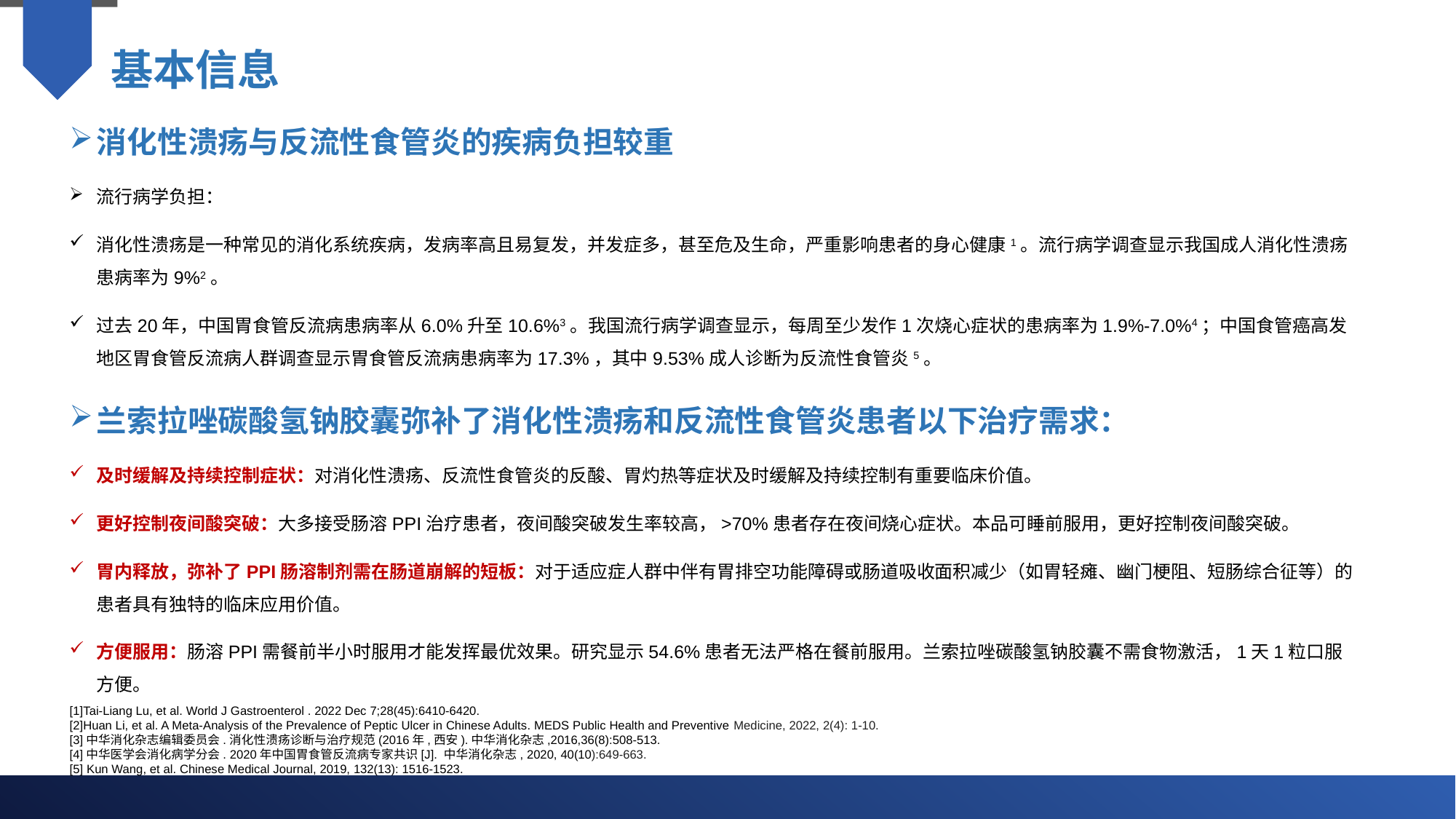

基本信息
消化性溃疡与反流性食管炎的疾病负担较重
流行病学负担：
消化性溃疡是一种常见的消化系统疾病，发病率高且易复发，并发症多，甚至危及生命，严重影响患者的身心健康1。流行病学调查显示我国成人消化性溃疡患病率为9%2。
过去20年，中国胃食管反流病患病率从6.0%升至10.6%3。我国流行病学调查显示，每周至少发作1次烧心症状的患病率为1.9%-7.0%4；中国食管癌高发地区胃食管反流病人群调查显示胃食管反流病患病率为17.3%，其中9.53%成人诊断为反流性食管炎5。
兰索拉唑碳酸氢钠胶囊弥补了消化性溃疡和反流性食管炎患者以下治疗需求：
及时缓解及持续控制症状：对消化性溃疡、反流性食管炎的反酸、胃灼热等症状及时缓解及持续控制有重要临床价值。
更好控制夜间酸突破：大多接受肠溶PPI治疗患者，夜间酸突破发生率较高，>70%患者存在夜间烧心症状。本品可睡前服用，更好控制夜间酸突破。
胃内释放，弥补了PPI肠溶制剂需在肠道崩解的短板：对于适应症人群中伴有胃排空功能障碍或肠道吸收面积减少（如胃轻瘫、幽门梗阻、短肠综合征等）的患者具有独特的临床应用价值。
方便服用：肠溶PPI需餐前半小时服用才能发挥最优效果。研究显示54.6%患者无法严格在餐前服用。兰索拉唑碳酸氢钠胶囊不需食物激活，1天1粒口服方便。
[1]Tai-Liang Lu, et al. World J Gastroenterol . 2022 Dec 7;28(45):6410-6420.
[2]Huan Li, et al. A Meta-Analysis of the Prevalence of Peptic Ulcer in Chinese Adults. MEDS Public Health and Preventive Medicine, 2022, 2(4): 1-10.
[3]中华消化杂志编辑委员会.消化性溃疡诊断与治疗规范(2016年,西安).中华消化杂志,2016,36(8):508-513.
[4]中华医学会消化病学分会. 2020年中国胃食管反流病专家共识[J]. 中华消化杂志, 2020, 40(10):649-663.
[5] Kun Wang, et al. Chinese Medical Journal, 2019, 132(13): 1516-1523.